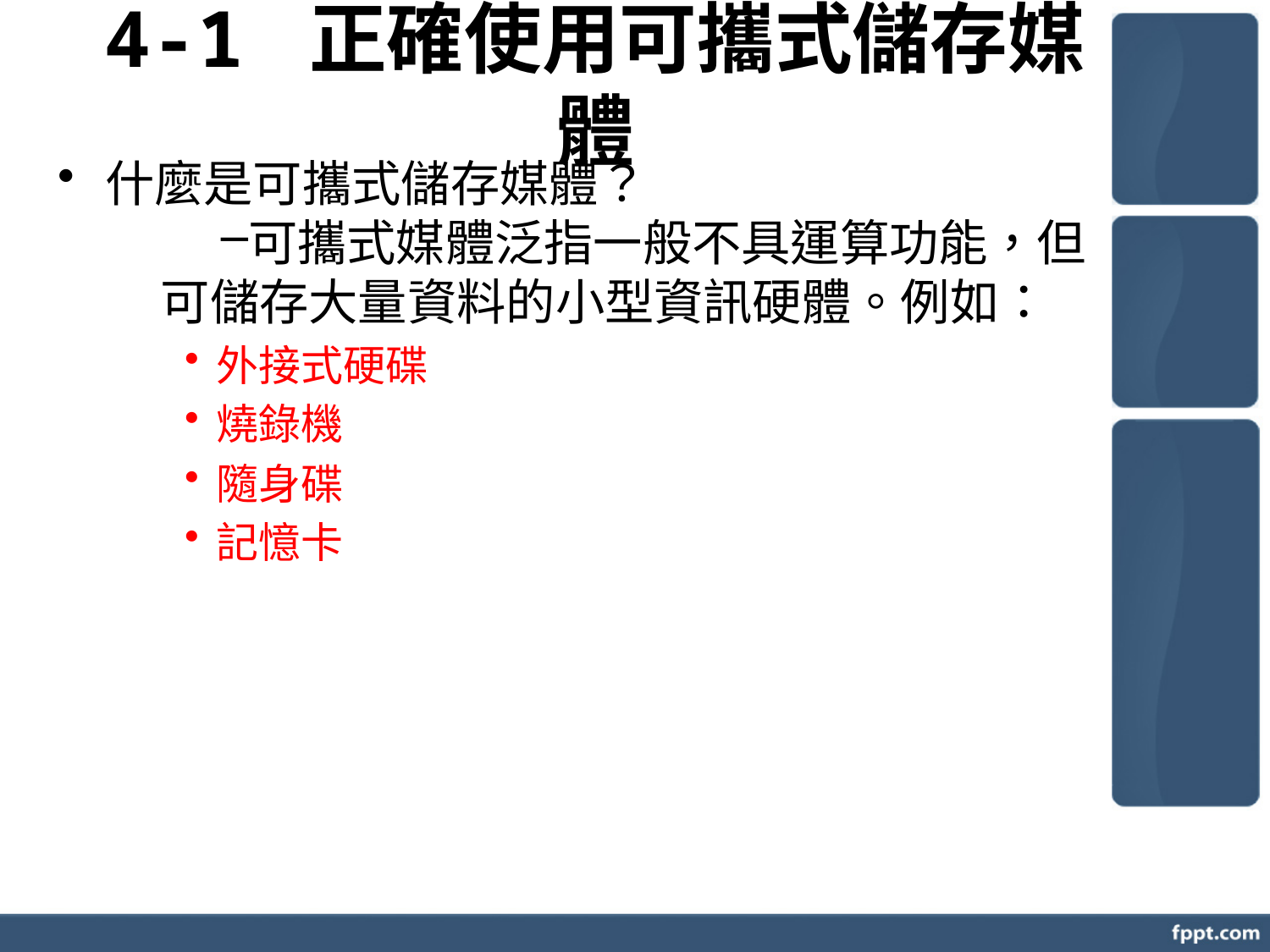

4-1 正確使用可攜式儲存媒體
什麼是可攜式儲存媒體？
可攜式媒體泛指一般不具運算功能，但可儲存大量資料的小型資訊硬體。例如：
外接式硬碟
燒錄機
隨身碟
記憶卡